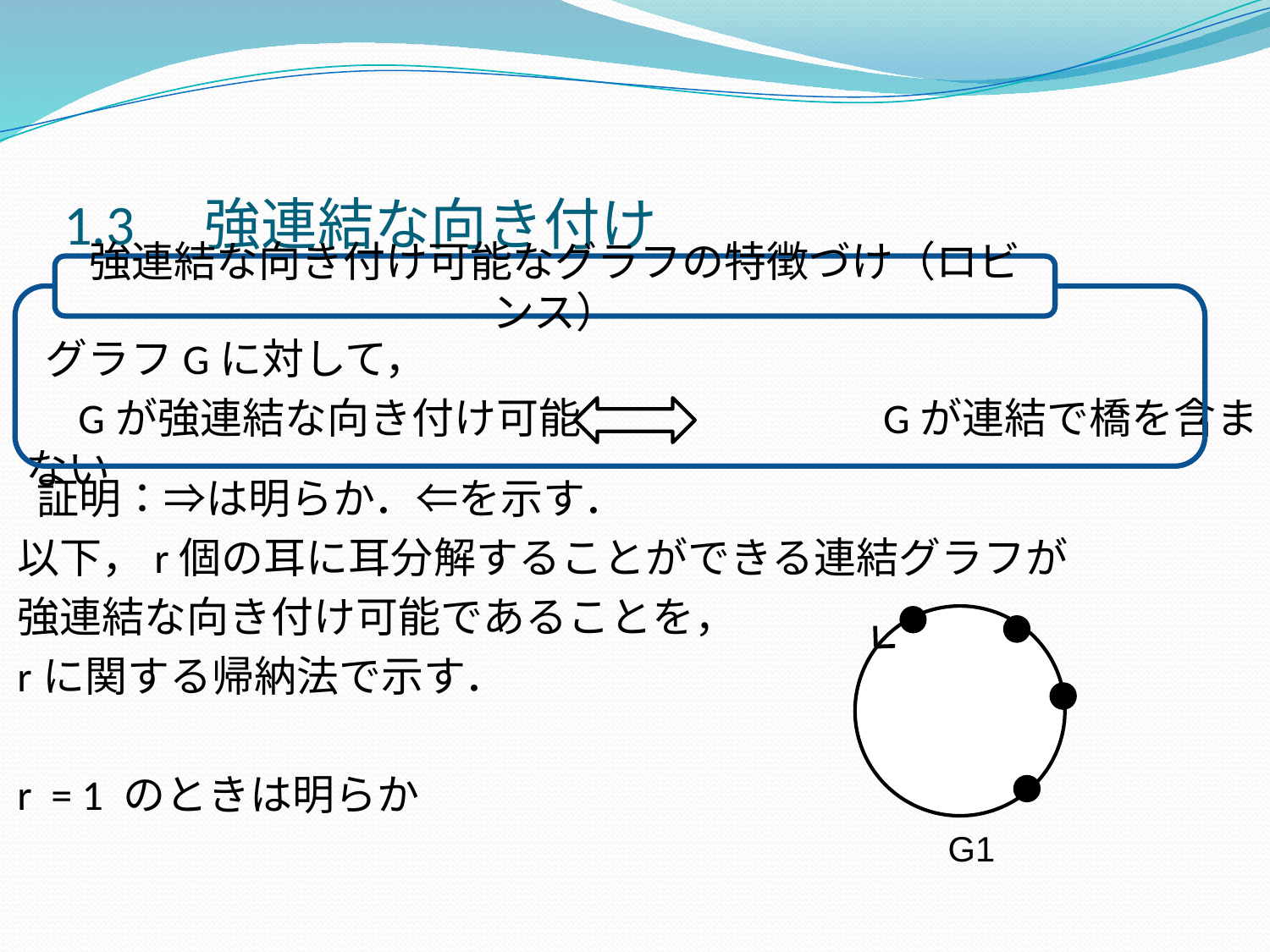

# 1.3　強連結な向き付け
強連結な向き付け可能なグラフの特徴づけ（ロビンス）

 グラフGに対して，
　Gが強連結な向き付け可能    　　　　　　Gが連結で橋を含まない

 証明：⇒は明らか．⇐を示す．
以下，r個の耳に耳分解することができる連結グラフが
強連結な向き付け可能であることを，
rに関する帰納法で示す．

r  = 1 のときは明らか

G1